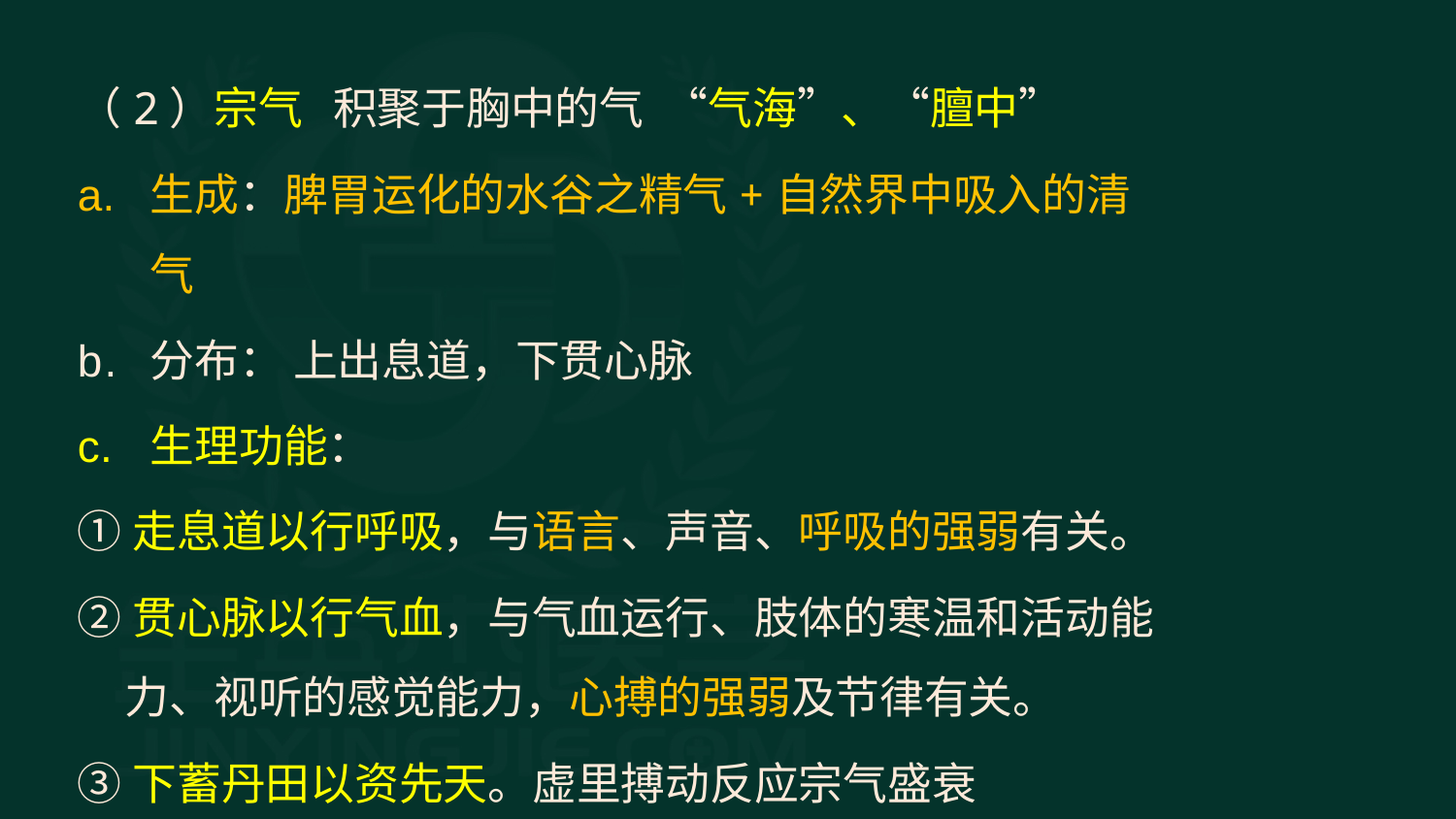

（2）宗气   积聚于胸中的气  “气海”、“膻中”
生成：脾胃运化的水谷之精气+自然界中吸入的清气
分布： 上出息道，下贯心脉
生理功能：
①走息道以行呼吸，与语言、声音、呼吸的强弱有关。
②贯心脉以行气血，与气血运行、肢体的寒温和活动能力、视听的感觉能力，心搏的强弱及节律有关。
③下蓄丹田以资先天。虚里搏动反应宗气盛衰